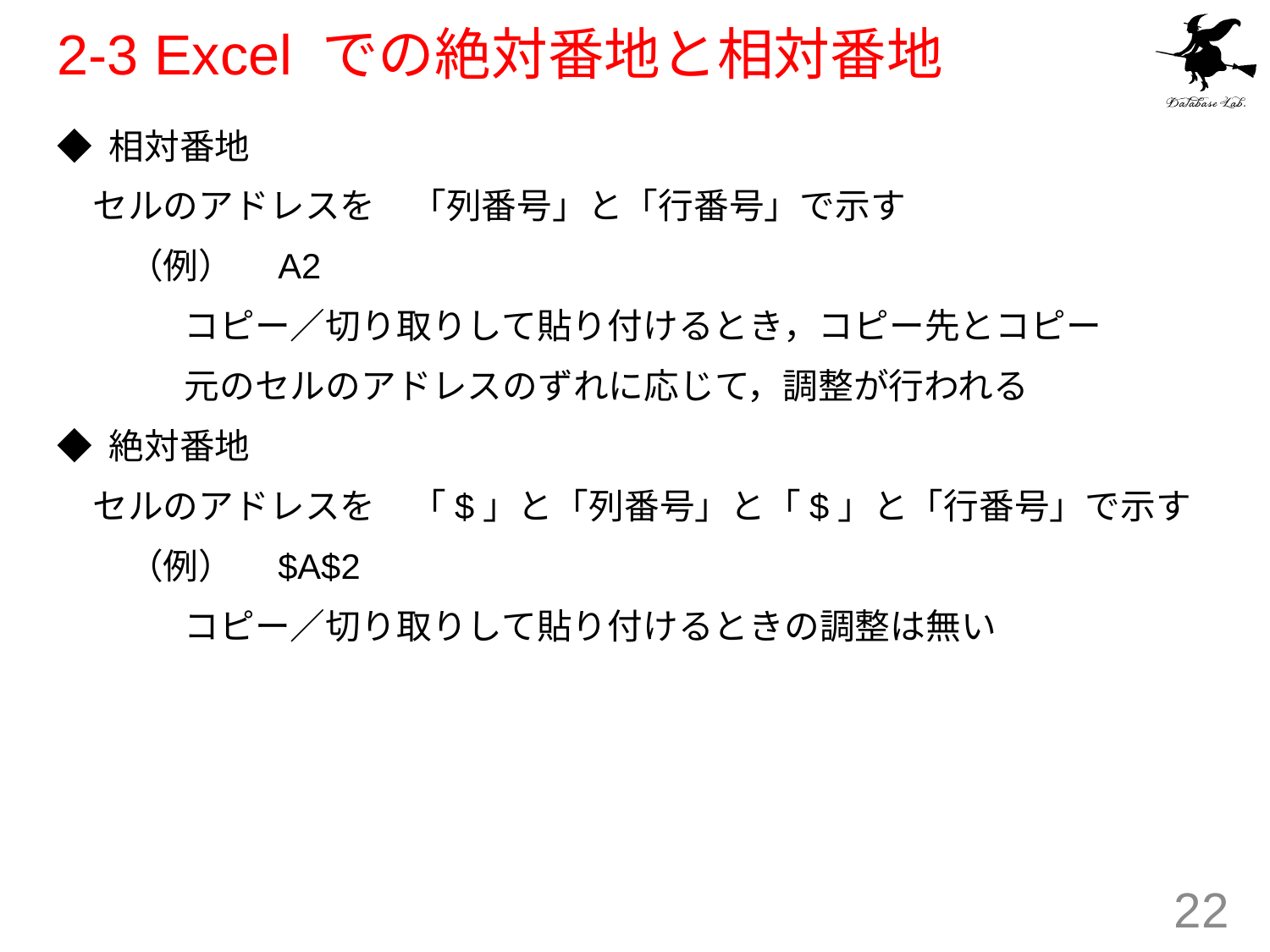

# 2-3 Excel での絶対番地と相対番地
◆ 相対番地
　セルのアドレスを　「列番号」と「行番号」で示す
　　（例）　A2
 	コピー／切り取りして貼り付けるとき，コピー先とコピー
	元のセルのアドレスのずれに応じて，調整が行われる
◆ 絶対番地
　セルのアドレスを　「$」と「列番号」と「$」と「行番号」で示す
　　（例）　$A$2
 	コピー／切り取りして貼り付けるときの調整は無い
22